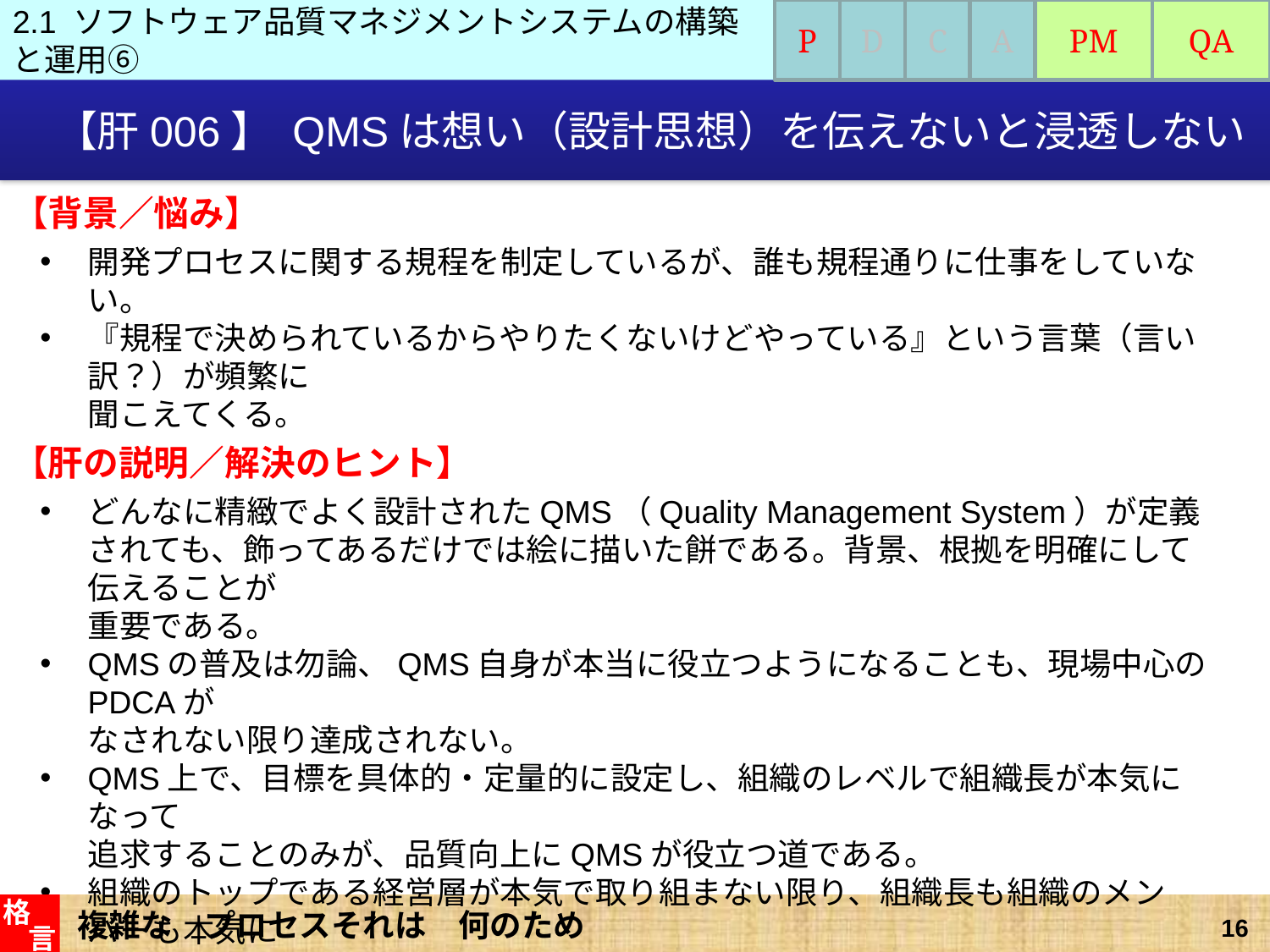

2.1 ソフトウェア品質マネジメントシステムの構築と運用⑥
P
D
C
A
PM
QA
# 【肝006】 QMSは想い（設計思想）を伝えないと浸透しない
【背景／悩み】
開発プロセスに関する規程を制定しているが、誰も規程通りに仕事をしていない。
『規程で決められているからやりたくないけどやっている』という言葉（言い訳？）が頻繁に
聞こえてくる。
【肝の説明／解決のヒント】
どんなに精緻でよく設計されたQMS（Quality Management System）が定義
されても、飾ってあるだけでは絵に描いた餅である。背景、根拠を明確にして伝えることが
重要である。
QMSの普及は勿論、QMS自身が本当に役立つようになることも、現場中心のPDCAが
なされない限り達成されない。
QMS上で、目標を具体的・定量的に設定し、組織のレベルで組織長が本気になって
追求することのみが、品質向上にQMSが役立つ道である。
組織のトップである経営層が本気で取り組まない限り、組織長も組織のメンバーも本気に
ならない。
複雑な　プロセスそれは　何のため
格
言
16